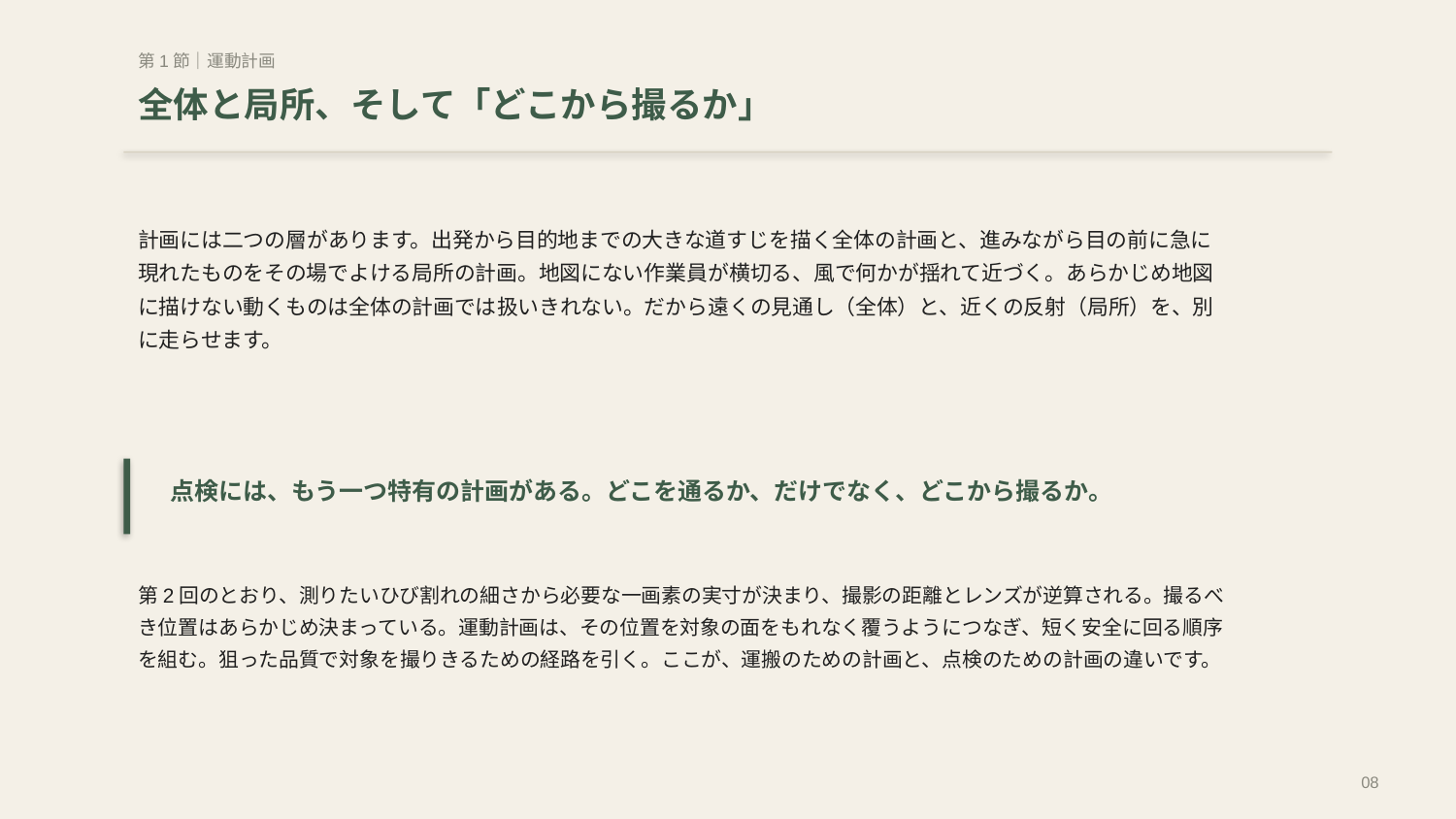

第1節｜運動計画
全体と局所、そして「どこから撮るか」

計画には二つの層があります。出発から目的地までの大きな道すじを描く全体の計画と、進みながら目の前に急に現れたものをその場でよける局所の計画。地図にない作業員が横切る、風で何かが揺れて近づく。あらかじめ地図に描けない動くものは全体の計画では扱いきれない。だから遠くの見通し（全体）と、近くの反射（局所）を、別に走らせます。

点検には、もう一つ特有の計画がある。どこを通るか、だけでなく、どこから撮るか。
第2回のとおり、測りたいひび割れの細さから必要な一画素の実寸が決まり、撮影の距離とレンズが逆算される。撮るべき位置はあらかじめ決まっている。運動計画は、その位置を対象の面をもれなく覆うようにつなぎ、短く安全に回る順序を組む。狙った品質で対象を撮りきるための経路を引く。ここが、運搬のための計画と、点検のための計画の違いです。
08